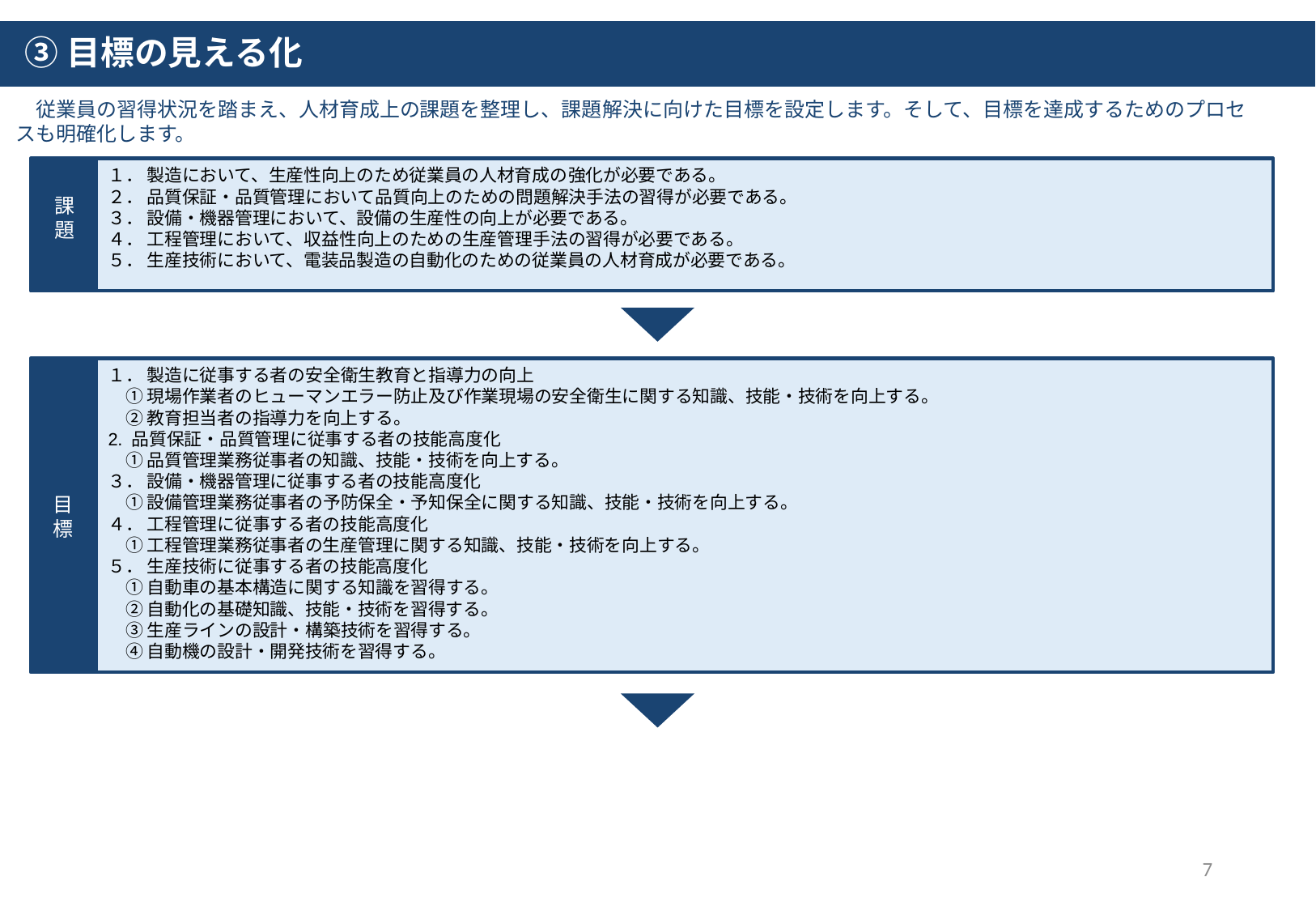

③目標の見える化
　従業員の習得状況を踏まえ、人材育成上の課題を整理し、課題解決に向けた目標を設定します。そして、目標を達成するためのプロセスも明確化します。
課題

１． 製造において、生産性向上のため従業員の人材育成の強化が必要である。
２． 品質保証・品質管理において品質向上のための問題解決手法の習得が必要である。
３． 設備・機器管理において、設備の生産性の向上が必要である。
４． 工程管理において、収益性向上のための生産管理手法の習得が必要である。
５． 生産技術において、電装品製造の自動化のための従業員の人材育成が必要である。

１． 製造に従事する者の安全衛生教育と指導力の向上
　① 現場作業者のヒューマンエラー防止及び作業現場の安全衛生に関する知識、技能・技術を向上する。
　② 教育担当者の指導力を向上する。
2. 品質保証・品質管理に従事する者の技能高度化
　① 品質管理業務従事者の知識、技能・技術を向上する。
３． 設備・機器管理に従事する者の技能高度化
　① 設備管理業務従事者の予防保全・予知保全に関する知識、技能・技術を向上する。
４． 工程管理に従事する者の技能高度化
　① 工程管理業務従事者の生産管理に関する知識、技能・技術を向上する。
５． 生産技術に従事する者の技能高度化
　① 自動車の基本構造に関する知識を習得する。
　② 自動化の基礎知識、技能・技術を習得する。
　③ 生産ラインの設計・構築技術を習得する。
　④ 自動機の設計・開発技術を習得する。
目標

7